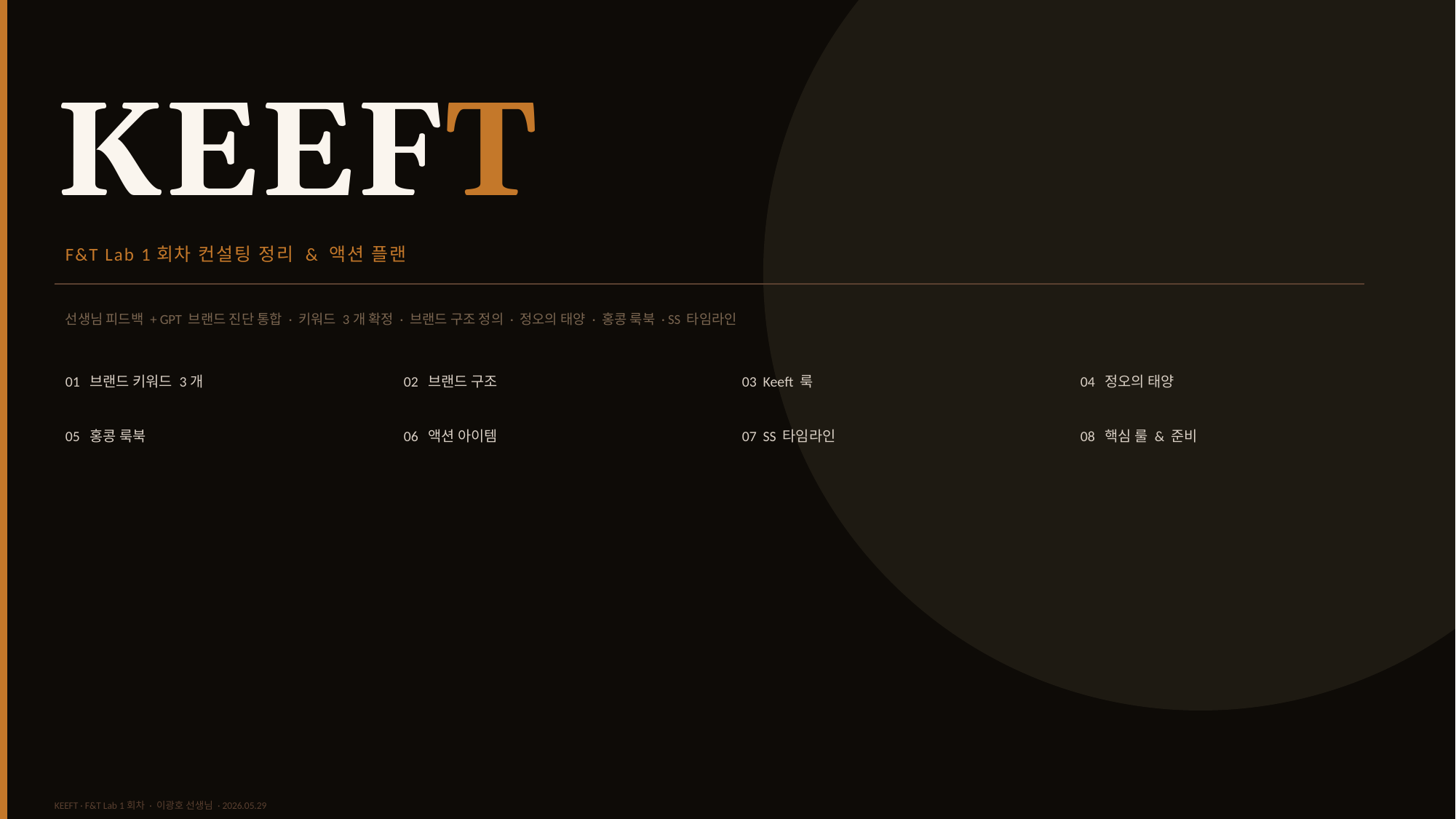

KEEFT
F&T Lab 1회차 컨설팅 정리 & 액션 플랜

선생님 피드백 + GPT 브랜드 진단 통합 · 키워드 3개 확정 · 브랜드 구조 정의 · 정오의 태양 · 홍콩 룩북 · SS 타임라인
01  브랜드 키워드 3개
02  브랜드 구조
03  Keeft 룩
04  정오의 태양
05  홍콩 룩북
06  액션 아이템
07  SS 타임라인
08  핵심 룰 & 준비
KEEFT · F&T Lab 1회차 · 이광호 선생님 · 2026.05.29